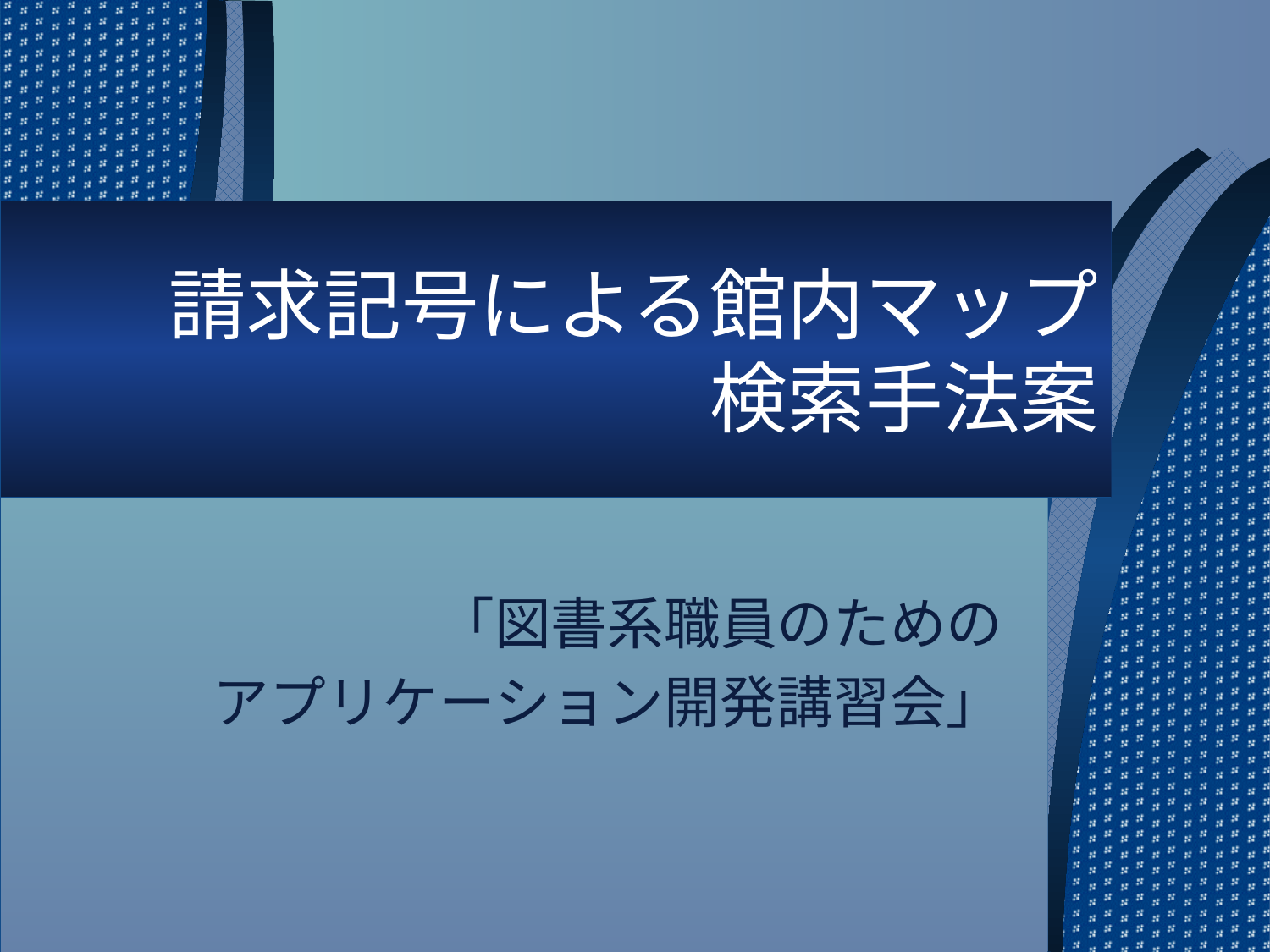

# 請求記号による館内マップ 検索手法案
「図書系職員のための
アプリケーション開発講習会」